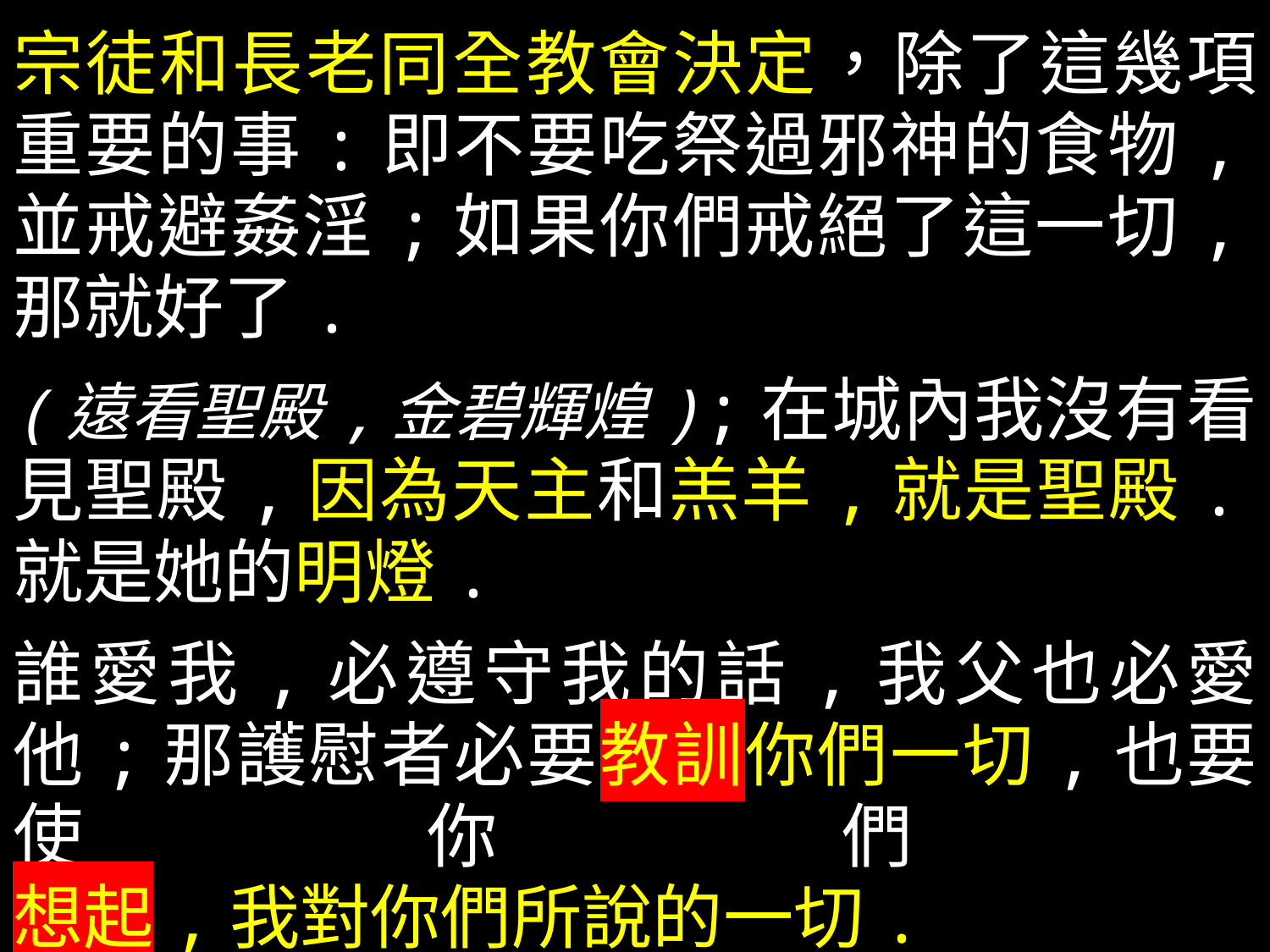

宗徒和長老同全教會決定，除了這幾項重要的事:即不要吃祭過邪神的食物,並戒避姦淫;如果你們戒絕了這一切,那就好了.
(遠看聖殿,金碧輝煌);在城內我沒有看見聖殿,因為天主和羔羊,就是聖殿.就是她的明燈.
誰愛我,必遵守我的話,我父也必愛他;那護慰者必要教訓你們一切,也要使你們
想起,我對你們所說的一切.